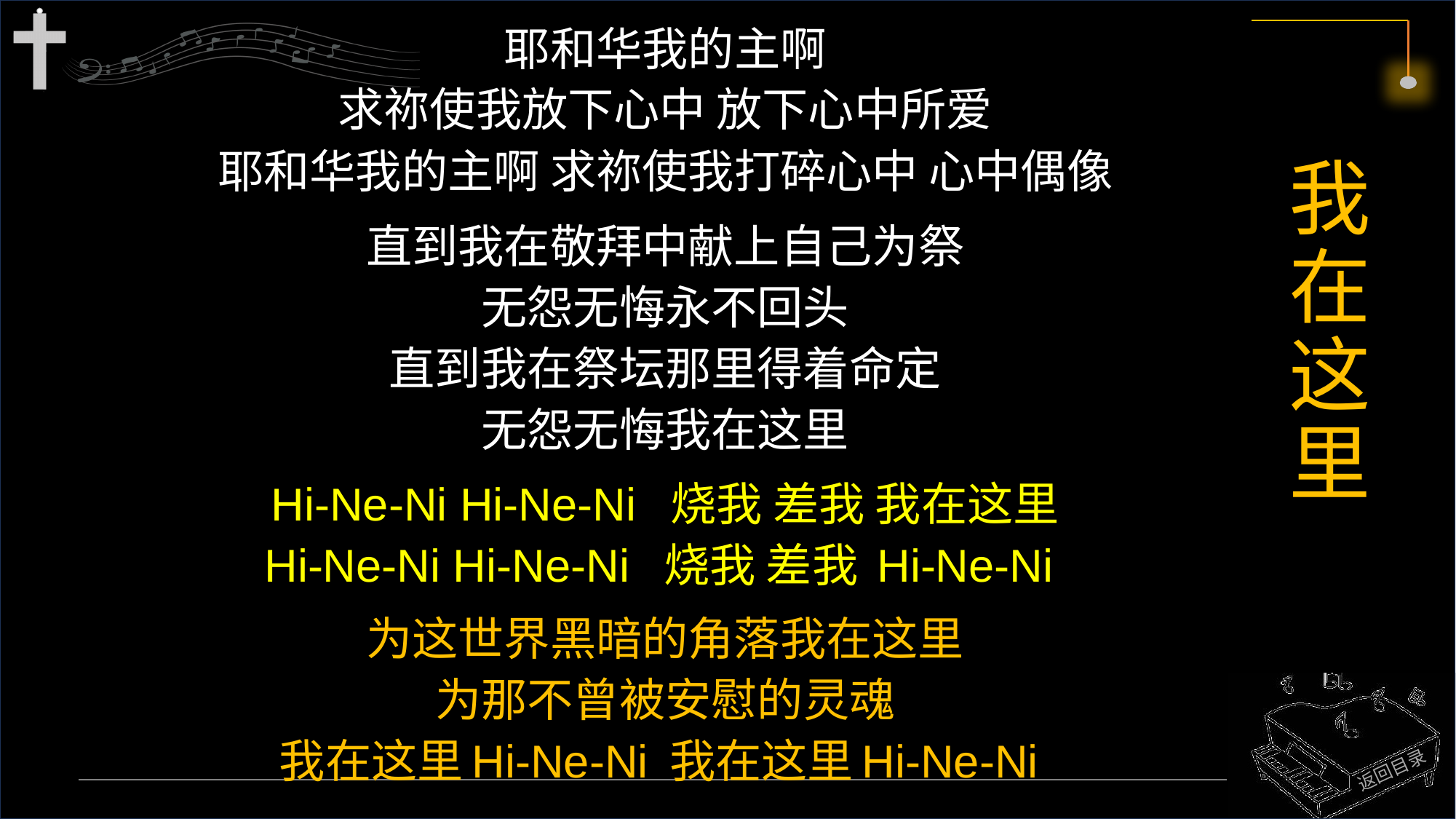

耶和华我的主啊
求祢使我放下心中 放下心中所爱
耶和华我的主啊 求祢使我打碎心中 心中偶像

直到我在敬拜中献上自己为祭
无怨无悔永不回头
直到我在祭坛那里得着命定
无怨无悔我在这里

Hi-Ne-Ni Hi-Ne-Ni  烧我 差我 我在这里
Hi-Ne-Ni Hi-Ne-Ni  烧我 差我 Hi-Ne-Ni

为这世界黑暗的角落我在这里
为那不曾被安慰的灵魂
我在这里Hi-Ne-Ni 我在这里Hi-Ne-Ni
# 我在这里